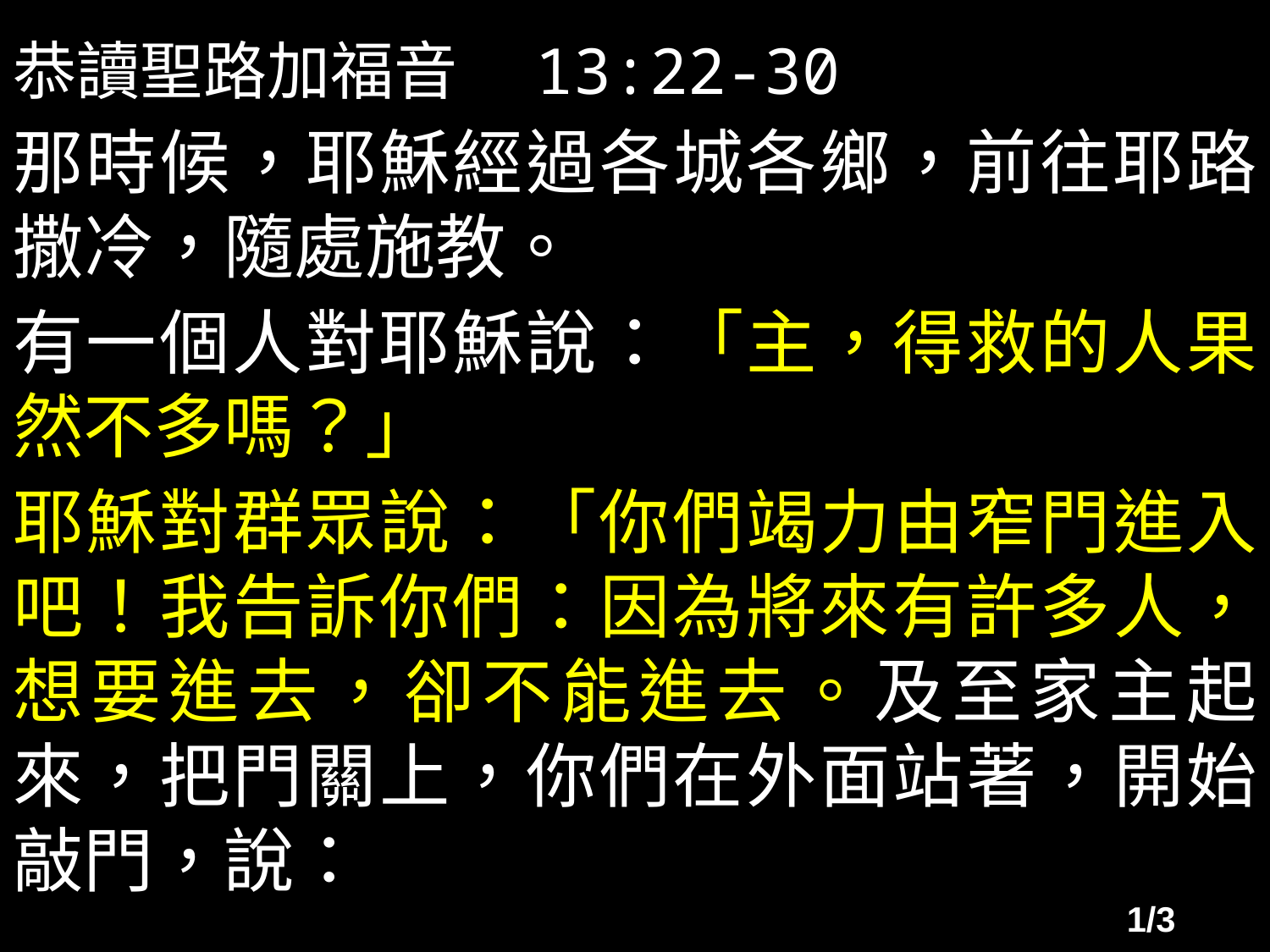

恭讀聖路加福音　13:22-30
那時候，耶穌經過各城各鄉，前往耶路撒冷，隨處施教。
有一個人對耶穌說：「主，得救的人果然不多嗎？」
耶穌對群眾說：「你們竭力由窄門進入吧！我告訴你們：因為將來有許多人，想要進去，卻不能進去。及至家主起來，把門關上，你們在外面站著，開始敲門，說：
   1/3